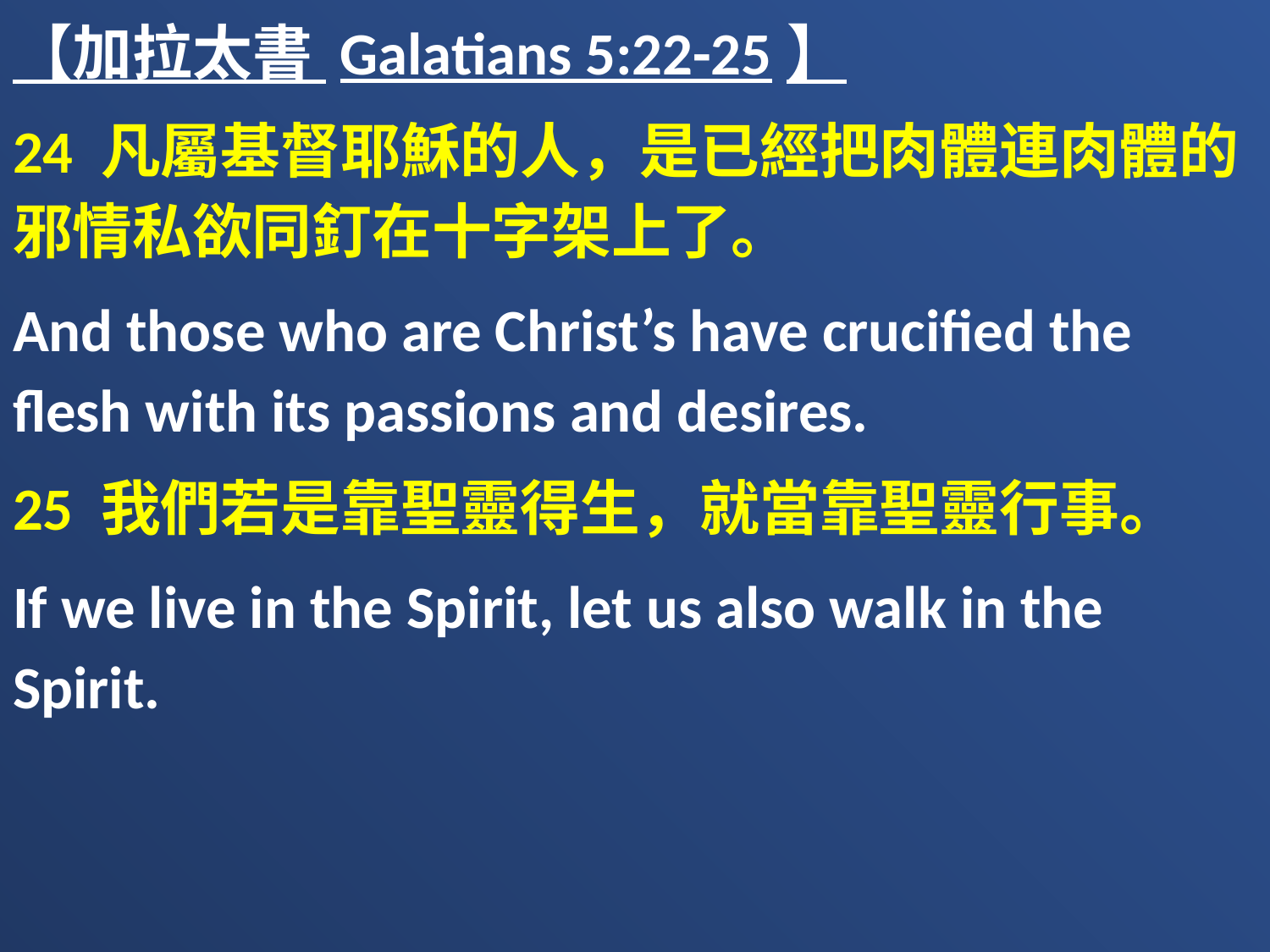

【加拉太書 Galatians 5:22-25】
24 凡屬基督耶穌的人，是已經把肉體連肉體的邪情私欲同釘在十字架上了。
And those who are Christ’s have crucified the flesh with its passions and desires.
25 我們若是靠聖靈得生，就當靠聖靈行事。
If we live in the Spirit, let us also walk in the Spirit.